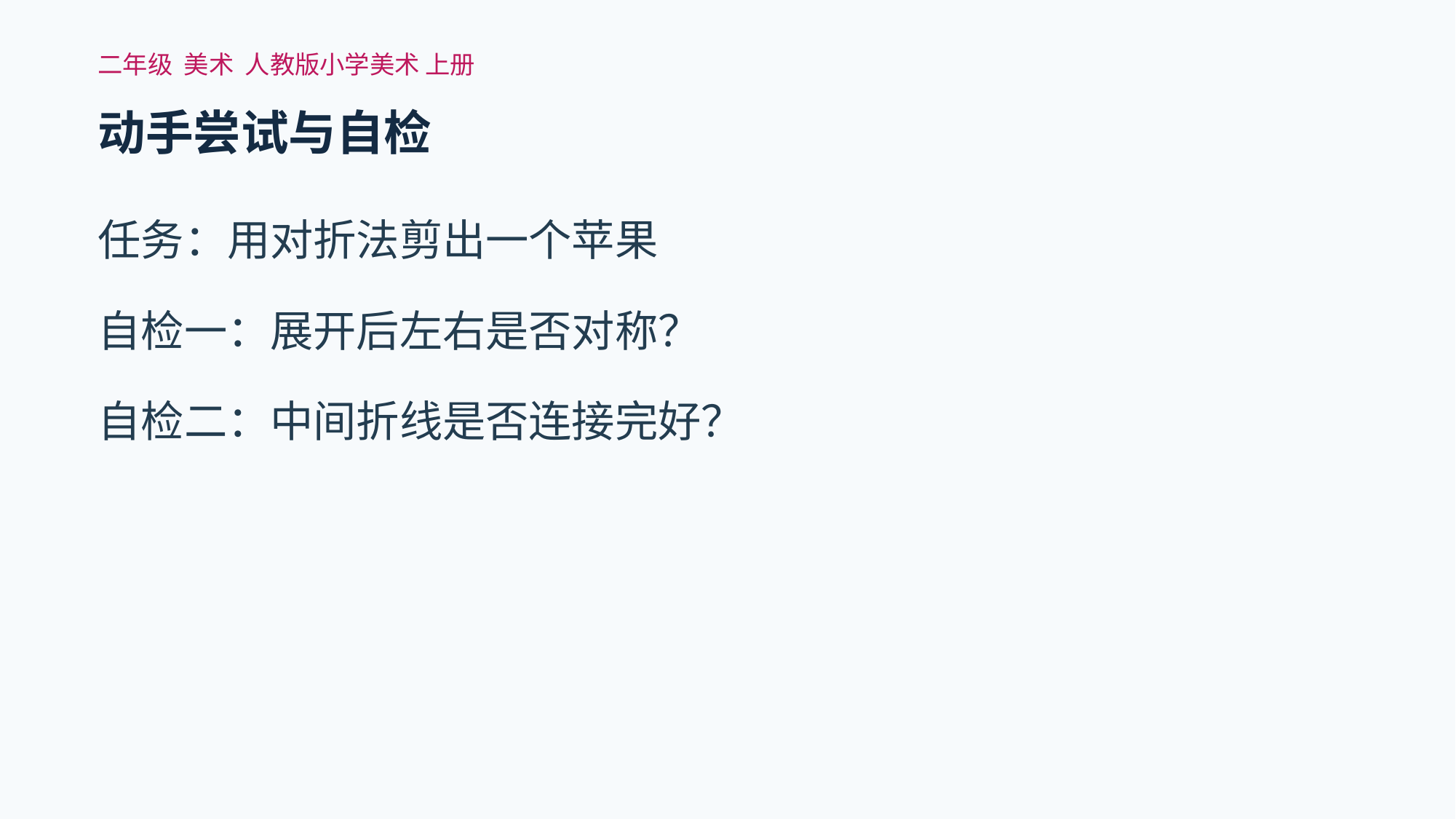

二年级  美术  人教版小学美术 上册
动手尝试与自检
任务：用对折法剪出一个苹果
自检一：展开后左右是否对称？
自检二：中间折线是否连接完好？